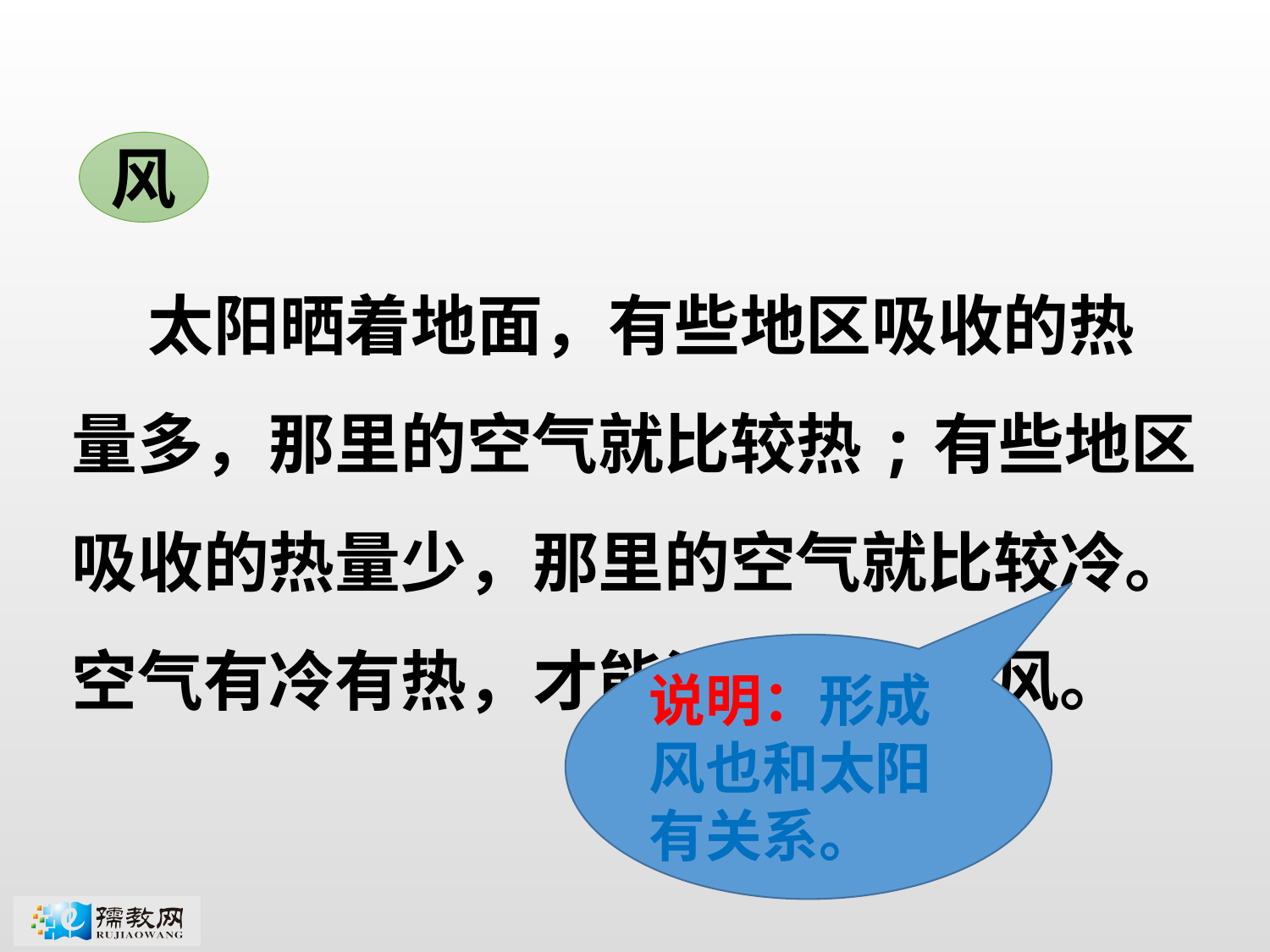

风
    太阳晒着地面，有些地区吸收的热量多，那里的空气就比较热;有些地区吸收的热量少，那里的空气就比较冷。空气有冷有热，才能流动，成为风。
说明：形成风也和太阳有关系。